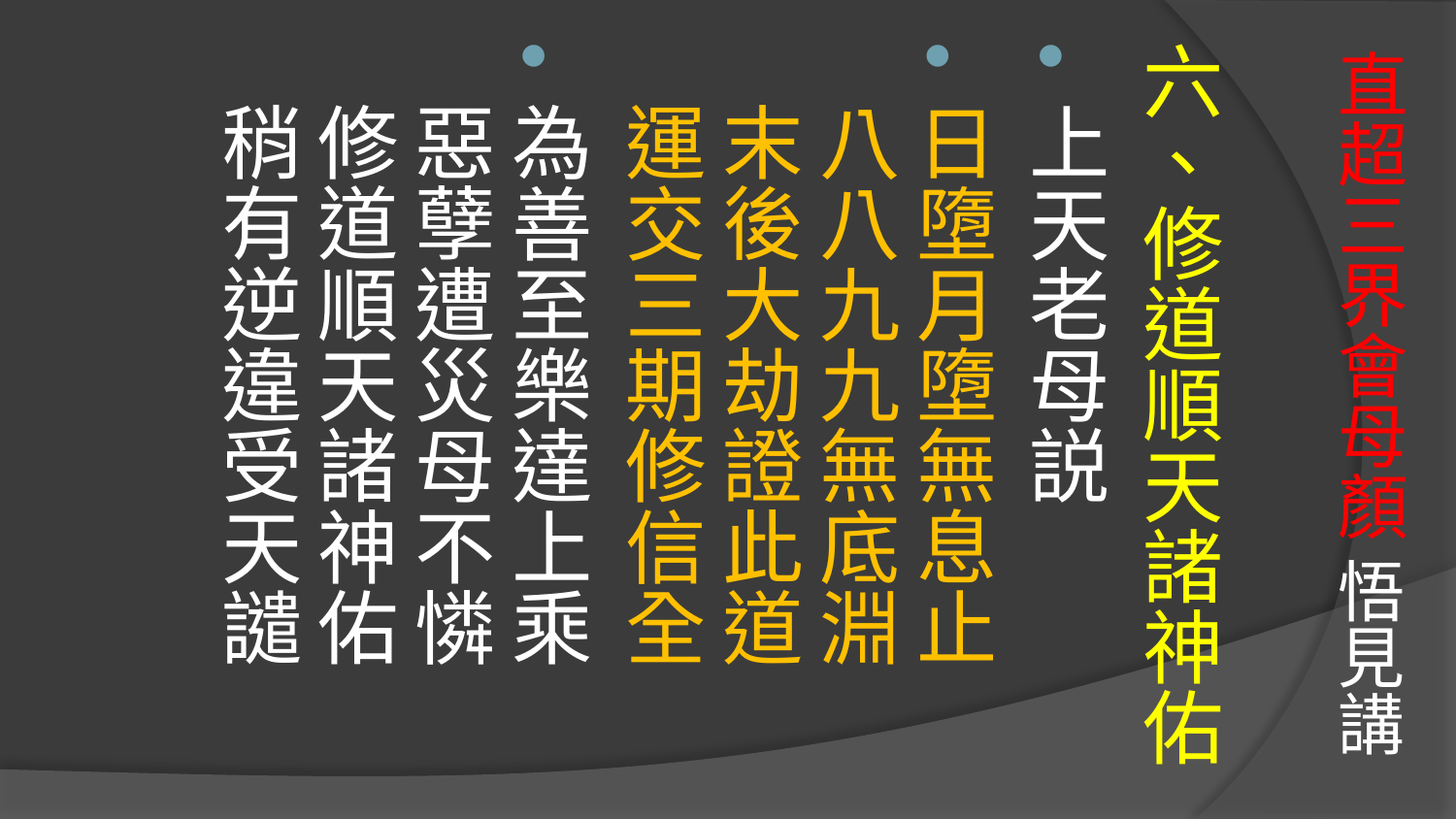

# 直超三界會母顏 悟見講
六、修道順天諸神佑
上天老母説
日墮月墮無息止　八八九九無底淵　
末後大劫證此道　運交三期修信全
為善至樂達上乘　惡孽遭災母不憐　
修道順天諸神佑　稍有逆違受天譴